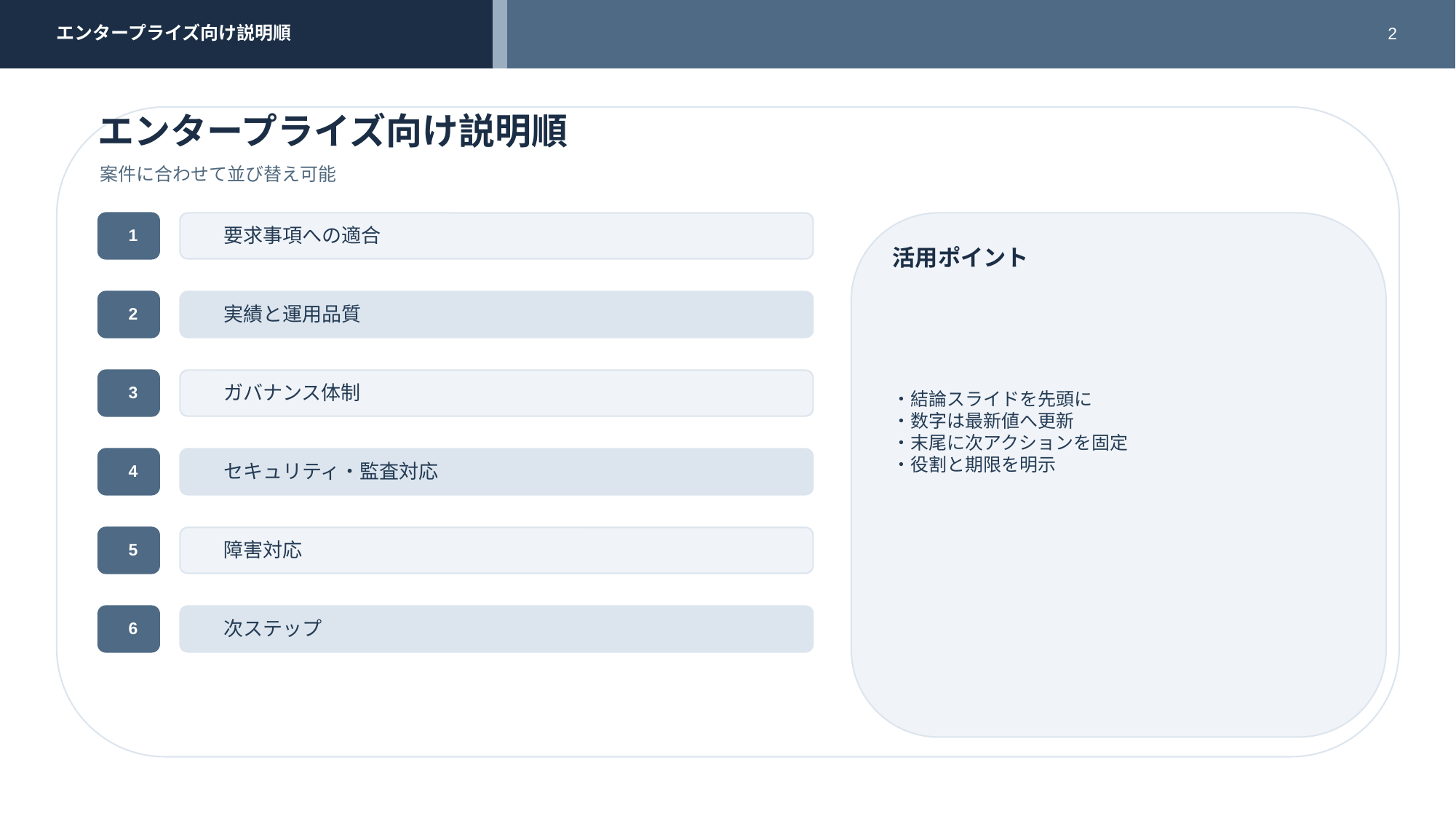

エンタープライズ向け説明順
2
エンタープライズ向け説明順

案件に合わせて並び替え可能

1
要求事項への適合
活用ポイント

・結論スライドを先頭に
・数字は最新値へ更新
・末尾に次アクションを固定
・役割と期限を明示
2
実績と運用品質

3
ガバナンス体制

4
セキュリティ・監査対応

5
障害対応

6
次ステップ